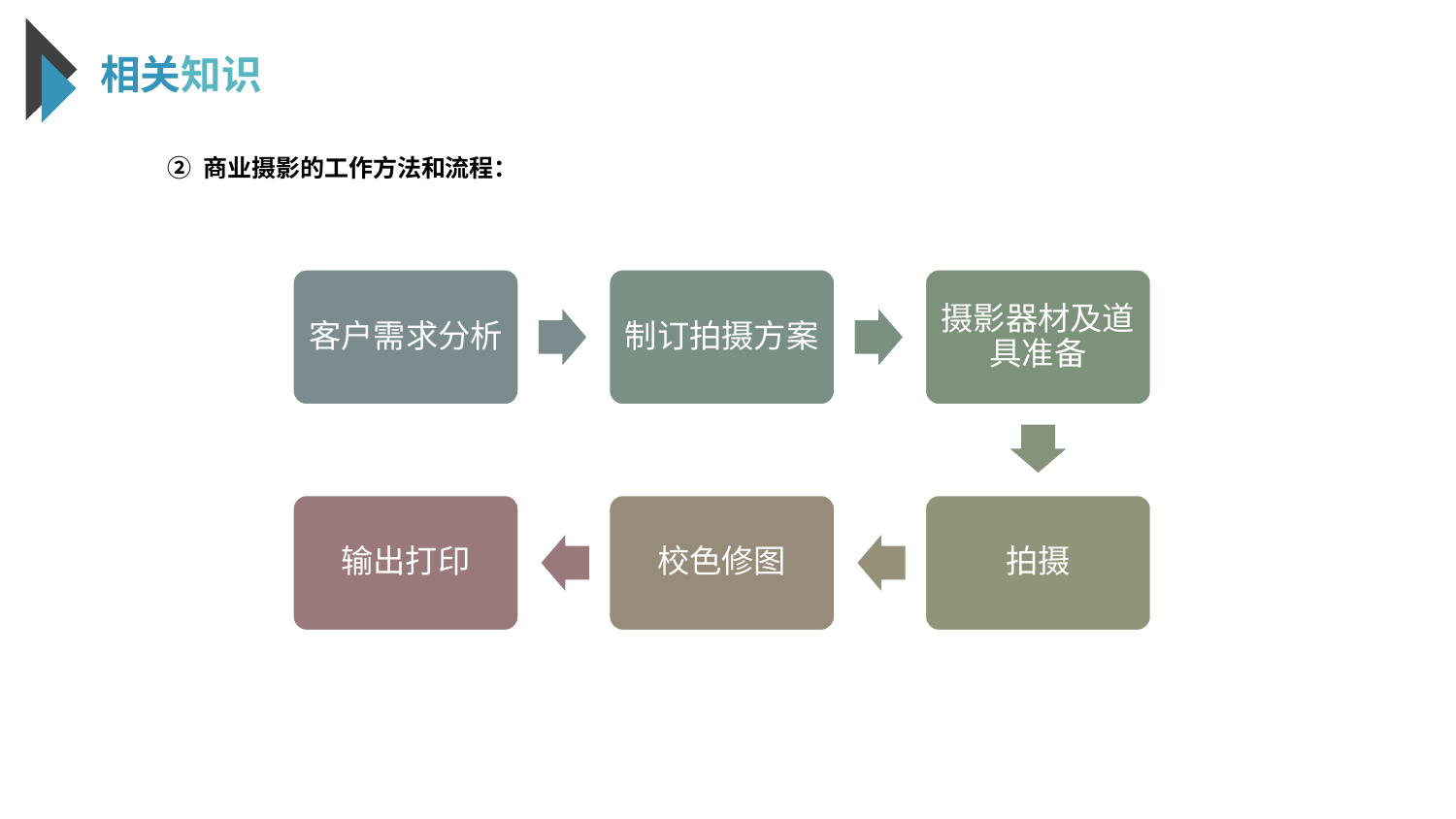

相关知识

② 商业摄影的工作方法和流程：
客户需求分析
制订拍摄方案
摄影器材及道具准备

输出打印
校色修图
拍摄